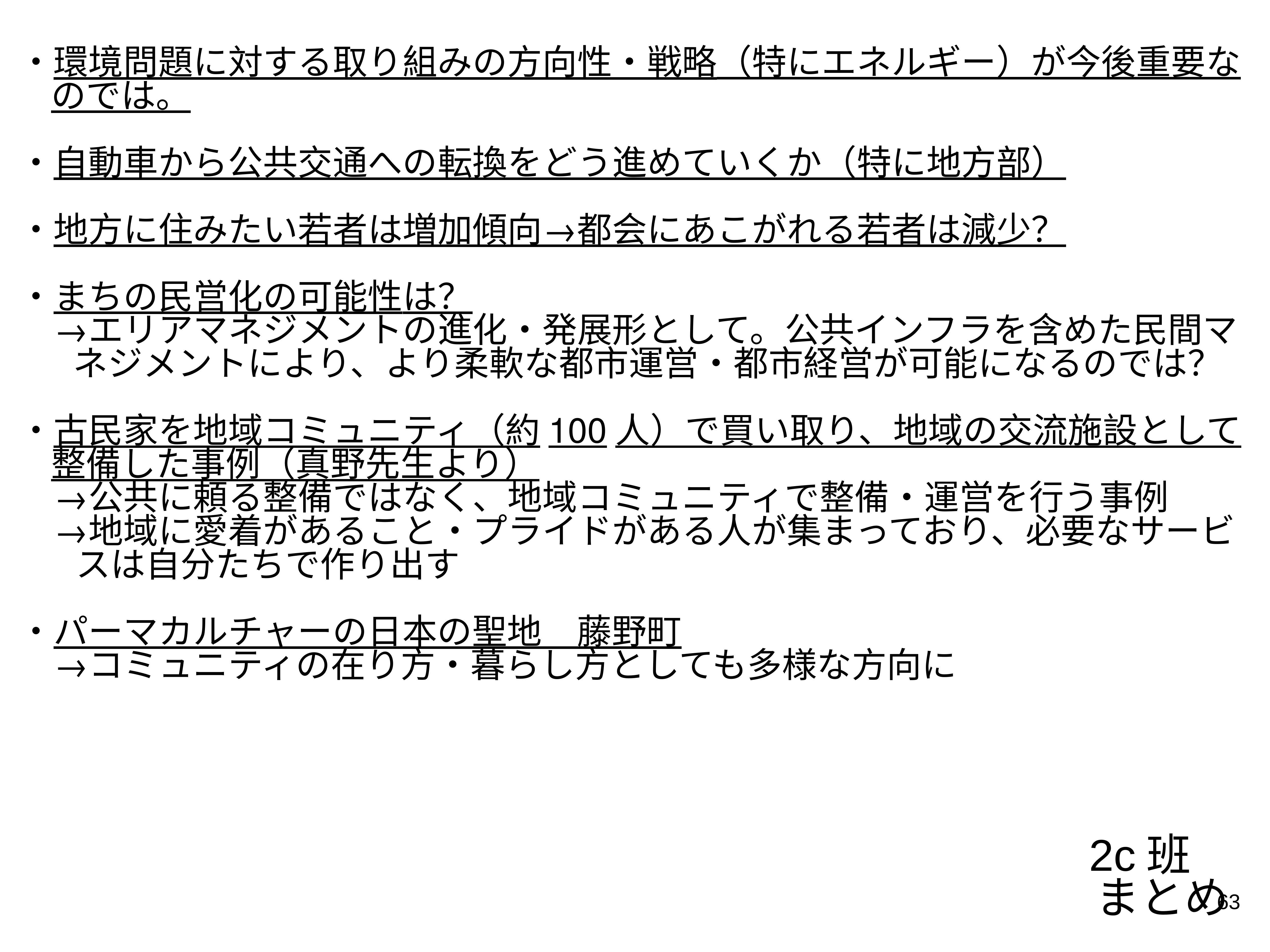

・環境問題に対する取り組みの方向性・戦略（特にエネルギー）が今後重要なのでは。

・自動車から公共交通への転換をどう進めていくか（特に地方部）

・地方に住みたい若者は増加傾向→都会にあこがれる若者は減少？

・まちの民営化の可能性は？
　→エリアマネジメントの進化・発展形として。公共インフラを含めた民間マネジメントにより、より柔軟な都市運営・都市経営が可能になるのでは？

・古民家を地域コミュニティ（約100人）で買い取り、地域の交流施設として整備した事例（真野先生より）
　→公共に頼る整備ではなく、地域コミュニティで整備・運営を行う事例
　→地域に愛着があること・プライドがある人が集まっており、必要なサービスは自分たちで作り出す

・パーマカルチャーの日本の聖地　藤野町
　→コミュニティの在り方・暮らし方としても多様な方向に
2c班
まとめ
63